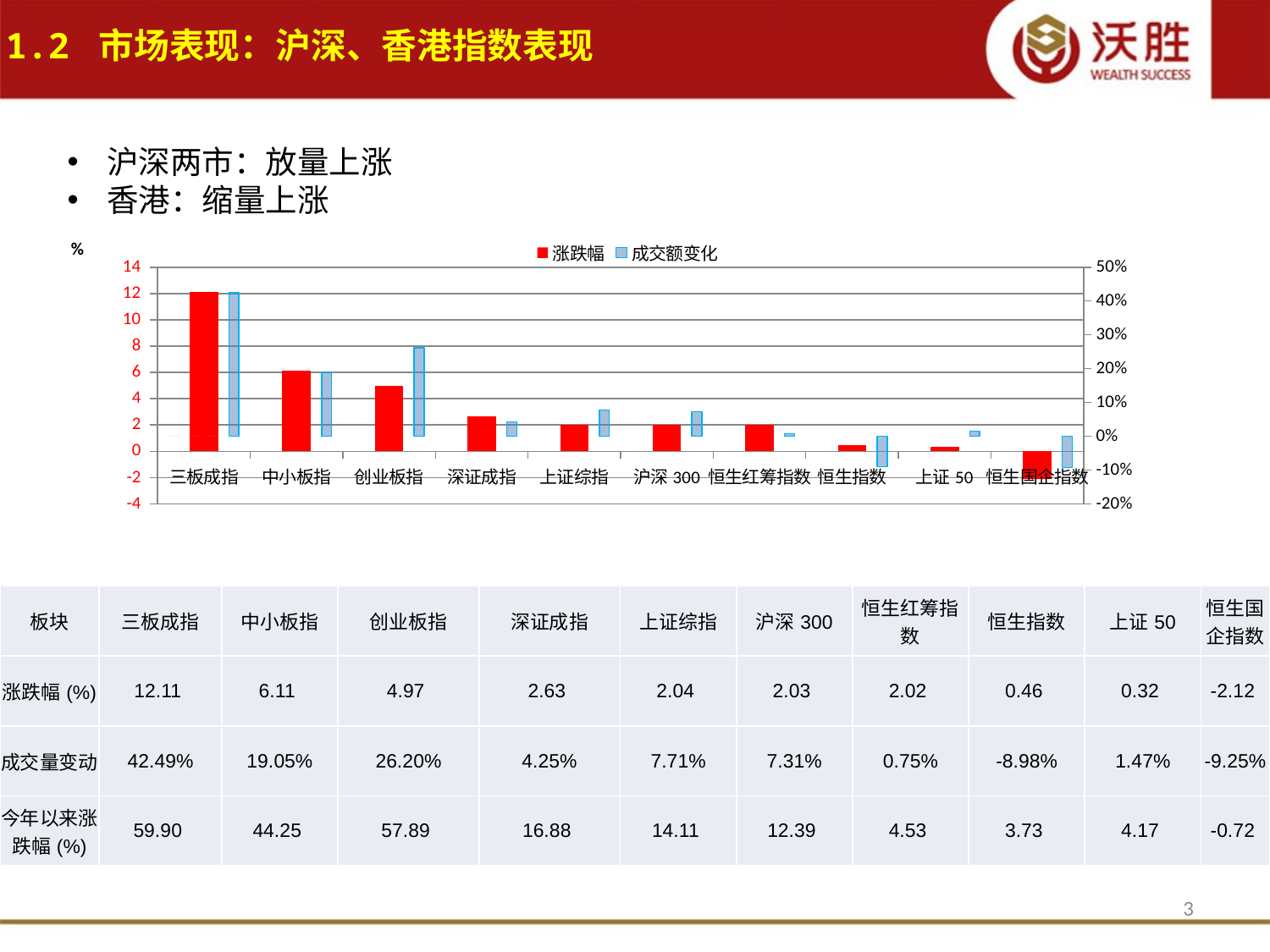

1.2 市场表现：沪深、香港指数表现
沪深两市：放量上涨
香港：缩量上涨

[unsupported chart]

| 板块 | 三板成指 | 中小板指 | 创业板指 | 深证成指 | 上证综指 | 沪深300 | 恒生红筹指数 | 恒生指数 | 上证50 | 恒生国企指数 |
| --- | --- | --- | --- | --- | --- | --- | --- | --- | --- | --- |
| 涨跌幅(%) | 12.11 | 6.11 | 4.97 | 2.63 | 2.04 | 2.03 | 2.02 | 0.46 | 0.32 | -2.12 |
| 成交量变动 | 42.49% | 19.05% | 26.20% | 4.25% | 7.71% | 7.31% | 0.75% | -8.98% | 1.47% | -9.25% |
| 今年以来涨跌幅(%) | 59.90 | 44.25 | 57.89 | 16.88 | 14.11 | 12.39 | 4.53 | 3.73 | 4.17 | -0.72 |
3